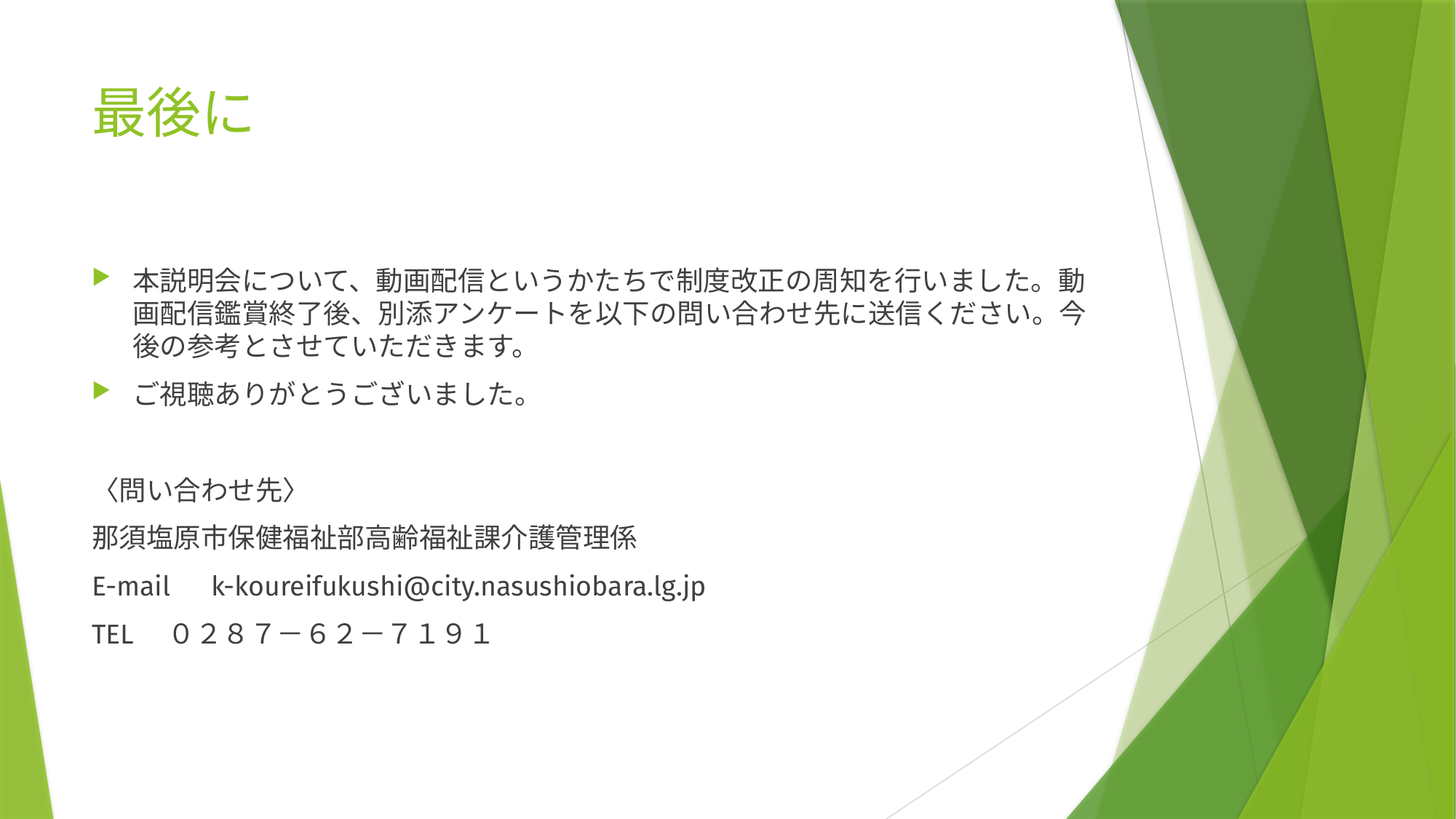

# 最後に
本説明会について、動画配信というかたちで制度改正の周知を行いました。動画配信鑑賞終了後、別添アンケートを以下の問い合わせ先に送信ください。今後の参考とさせていただきます。
ご視聴ありがとうございました。

〈問い合わせ先〉
那須塩原市保健福祉部高齢福祉課介護管理係
E-mail　k-koureifukushi@city.nasushiobara.lg.jp
TEL　０２８７－６２－７１９１